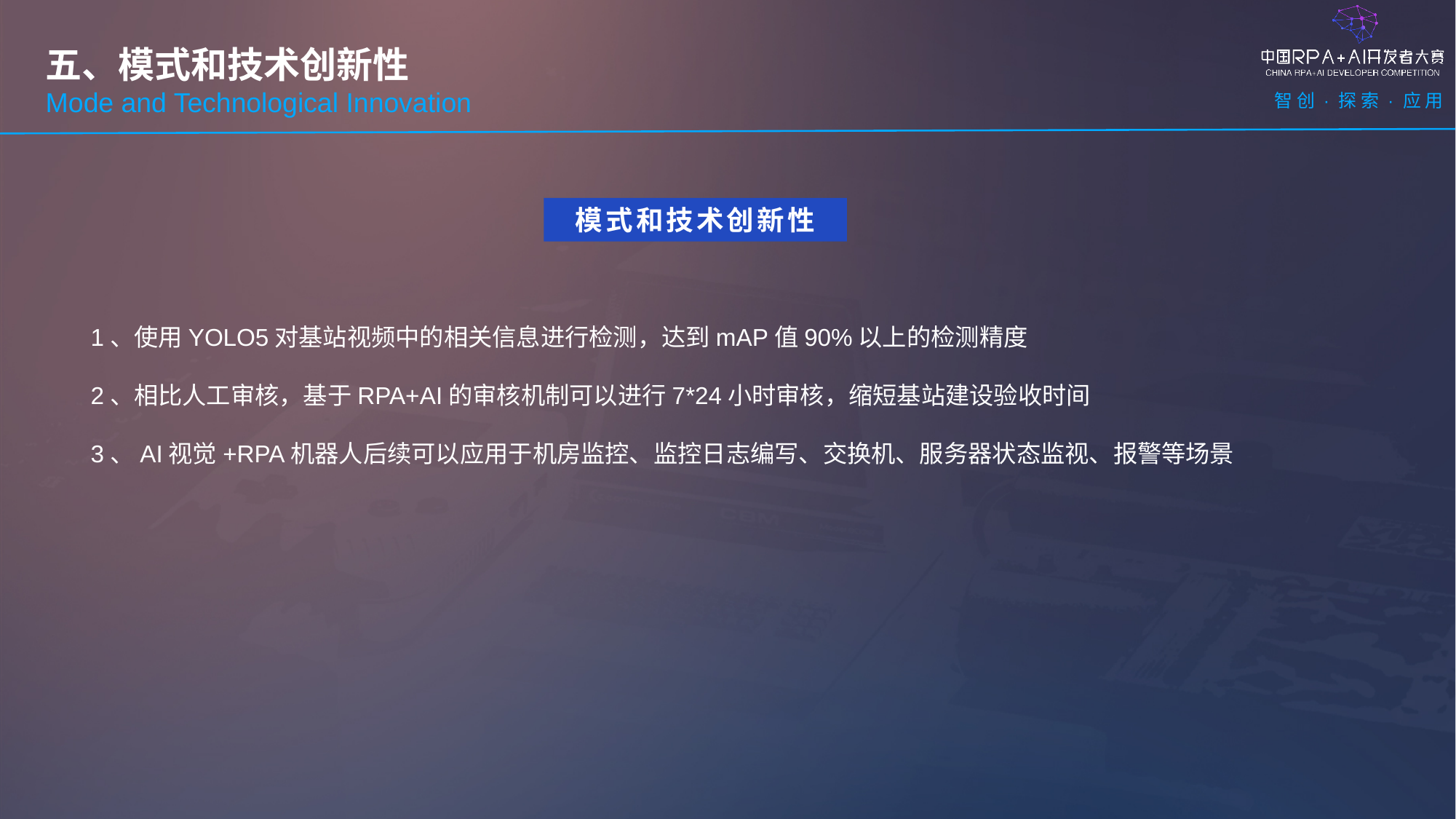

五、模式和技术创新性
Mode and Technological Innovation
模式和技术创新性
1、使用YOLO5对基站视频中的相关信息进行检测，达到mAP值90%以上的检测精度
2、相比人工审核，基于RPA+AI的审核机制可以进行7*24小时审核，缩短基站建设验收时间
3、AI视觉+RPA机器人后续可以应用于机房监控、监控日志编写、交换机、服务器状态监视、报警等场景